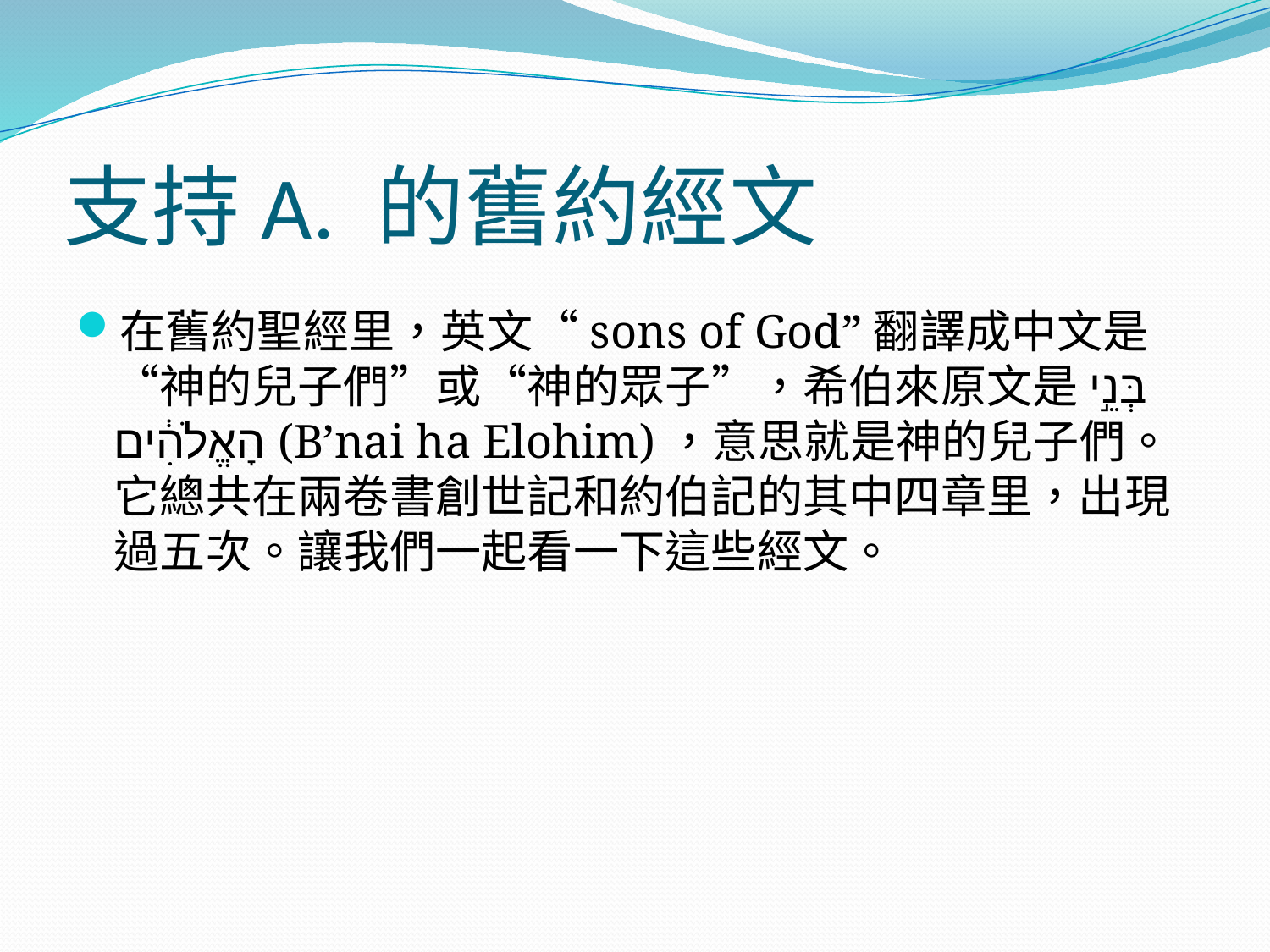

# 支持A. 的舊約經文
在舊約聖經里，英文“sons of God”翻譯成中文是“神的兒子們”或“神的眾子”，希伯來原文是בְּנֵ֣י הָאֱלֹהִ֔ים (B’nai ha Elohim)，意思就是神的兒子們。它總共在兩卷書創世記和約伯記的其中四章里，出現過五次。讓我們一起看一下這些經文。